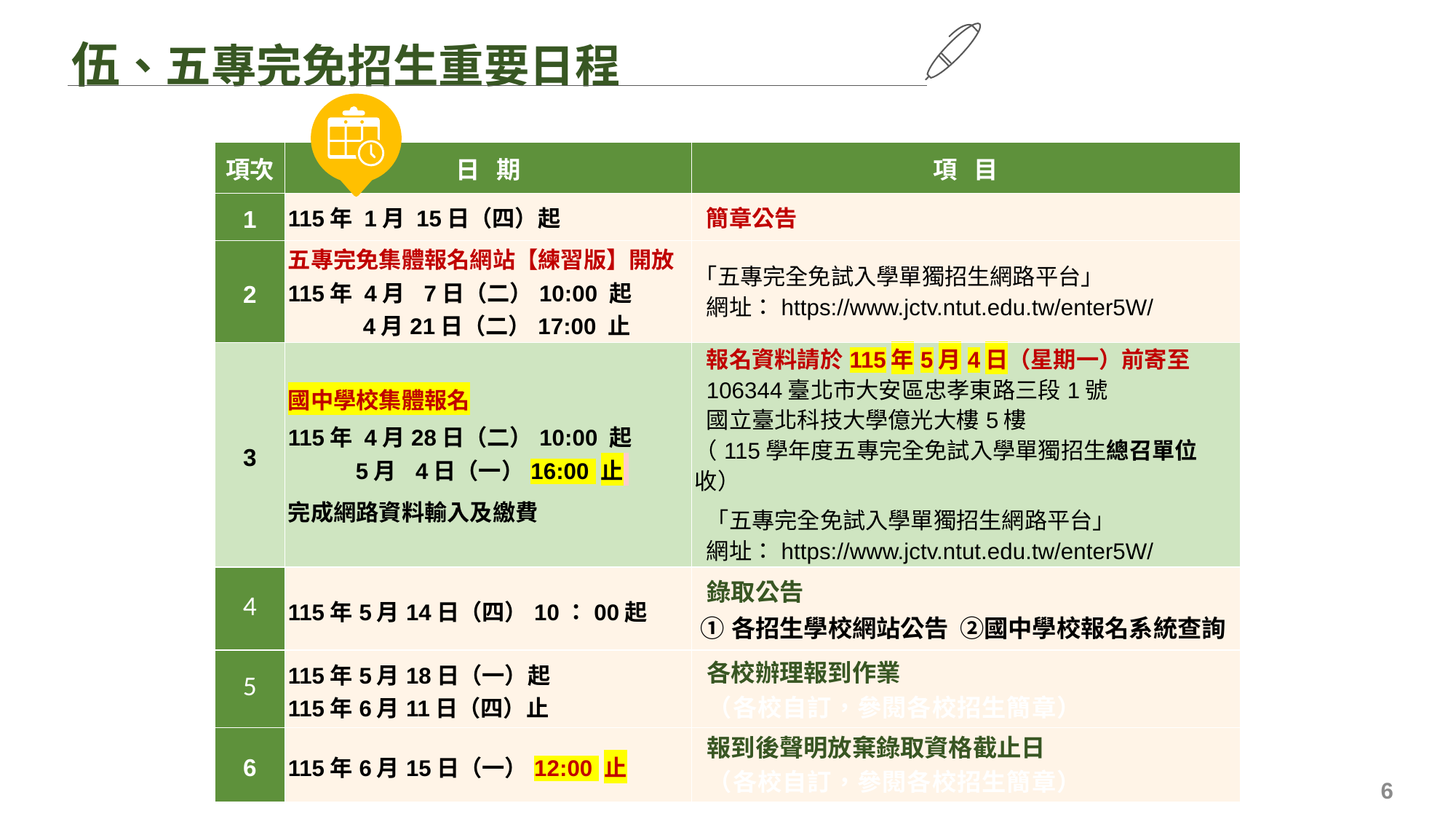

伍、五專完免招生重要日程

| 項次 | 日 期 | 項 目 |
| --- | --- | --- |
| 1 | 115年 1月 15日（四）起 | 簡章公告 |
| 2 | 五專完免集體報名網站【練習版】開放 115年 4月07日（二）10:00 起 　　　4月21日（二）17:00 止 | 「五專完全免試入學單獨招生網路平台」 網址：https://www.jctv.ntut.edu.tw/enter5W/ |
| 3 | 國中學校集體報名 115年 4月28日（二）10:00 起 5月04日（一）16:00 止 完成網路資料輸入及繳費 | 報名資料請於115年5月4日（星期一）前寄至 106344臺北市大安區忠孝東路三段1號 國立臺北科技大學億光大樓5樓 （115學年度五專完全免試入學單獨招生總召單位收） 「五專完全免試入學單獨招生網路平台」 網址：https://www.jctv.ntut.edu.tw/enter5W/ |
| 4 | 115年5月14日（四）10：00起 | 錄取公告 ①各招生學校網站公告 ②國中學校報名系統查詢 |
| 5 | 115年5月18日（一）起 115年6月11日（四）止 | 各校辦理報到作業 （各校自訂，參閱各校招生簡章） |
| 6 | 115年6月15日（一）12:00 止 | 報到後聲明放棄錄取資格截止日 （各校自訂，參閱各校招生簡章） |
6